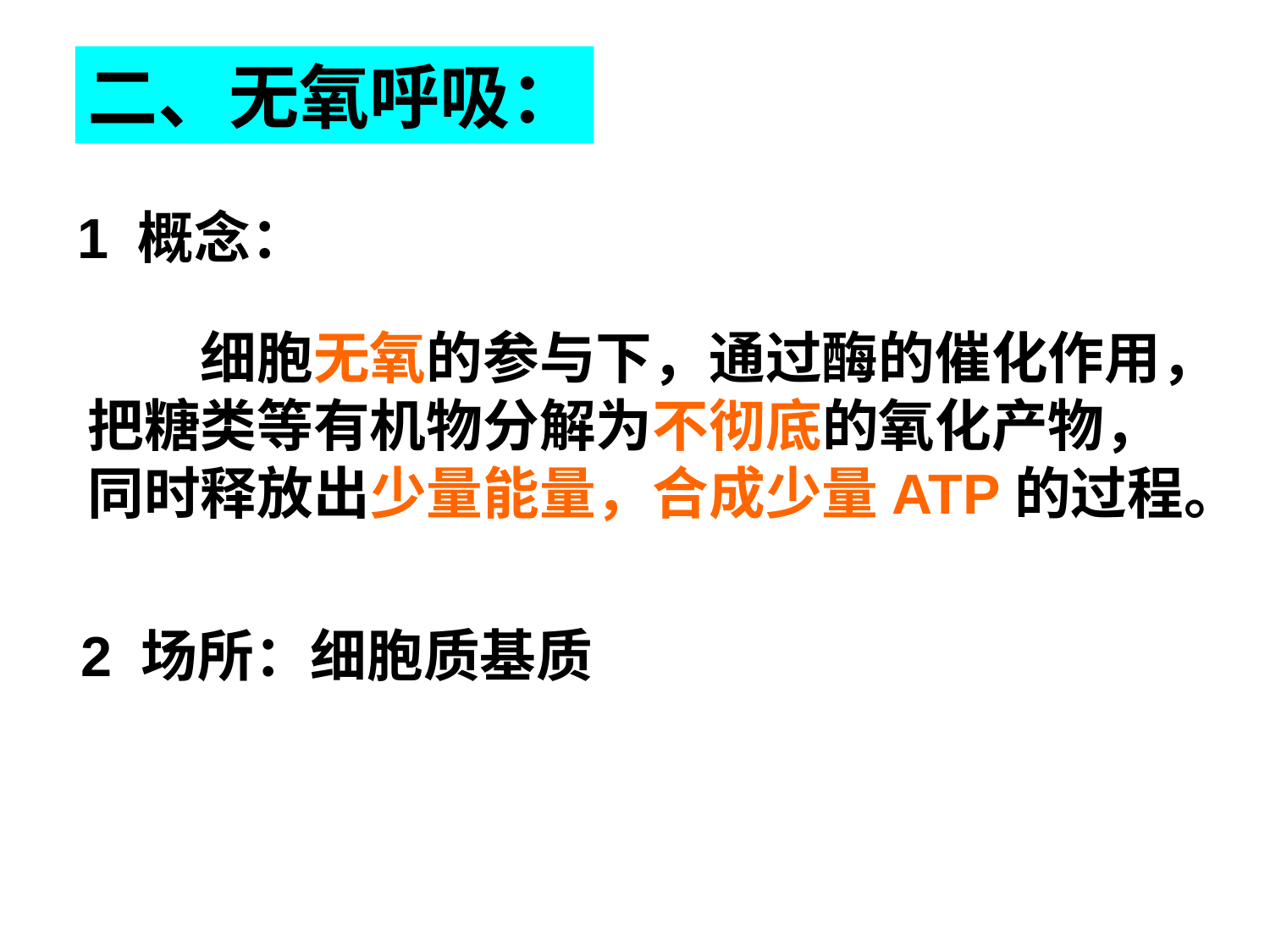

二、无氧呼吸：
1 概念：
　　细胞无氧的参与下，通过酶的催化作用，把糖类等有机物分解为不彻底的氧化产物，同时释放出少量能量，合成少量ATP的过程。
2 场所：细胞质基质